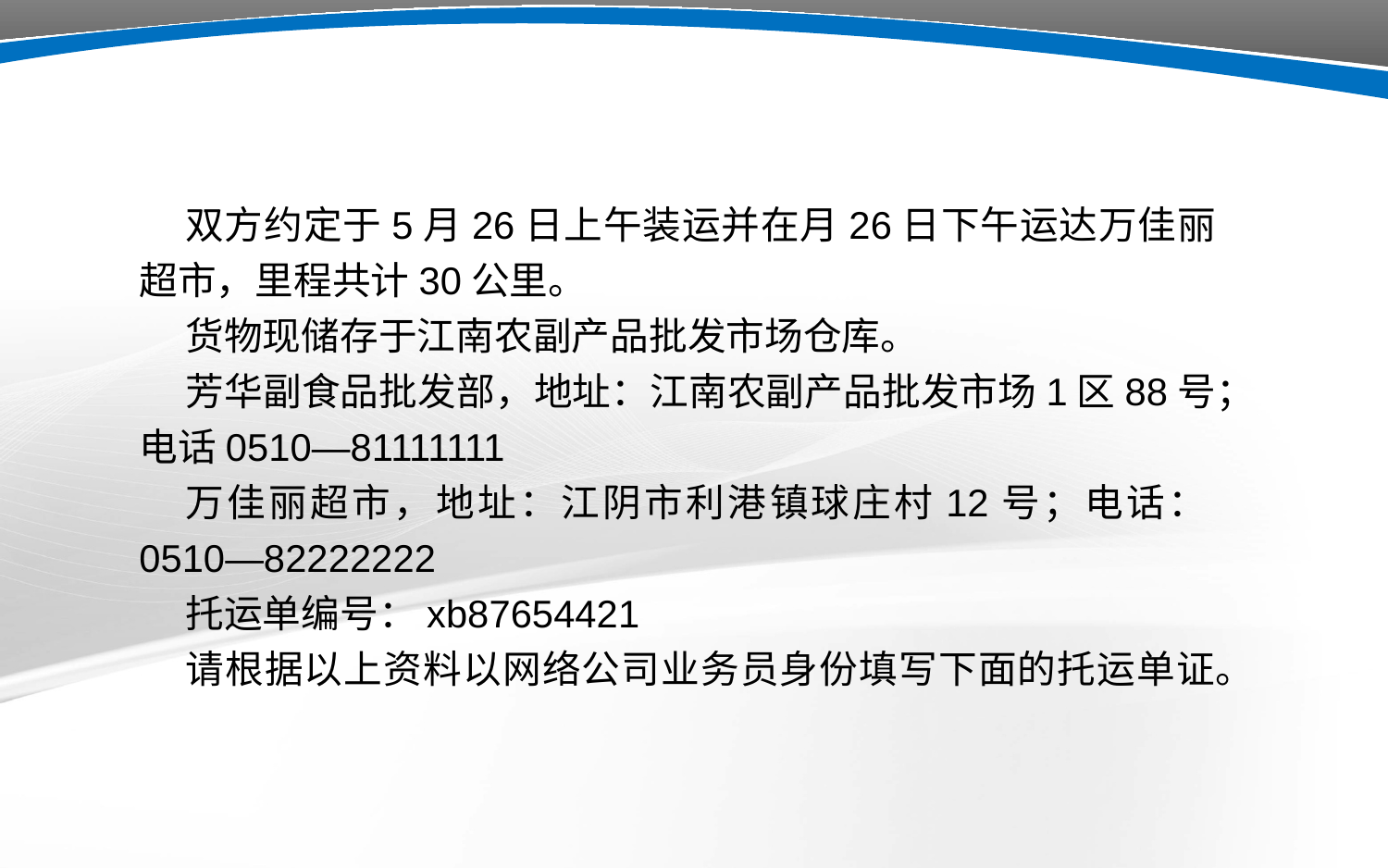

双方约定于5月26日上午装运并在月26日下午运达万佳丽超市，里程共计30公里。
货物现储存于江南农副产品批发市场仓库。
芳华副食品批发部，地址：江南农副产品批发市场1区88号；电话0510—81111111
万佳丽超市，地址：江阴市利港镇球庄村12号；电话：0510—82222222
托运单编号：xb87654421
请根据以上资料以网络公司业务员身份填写下面的托运单证。